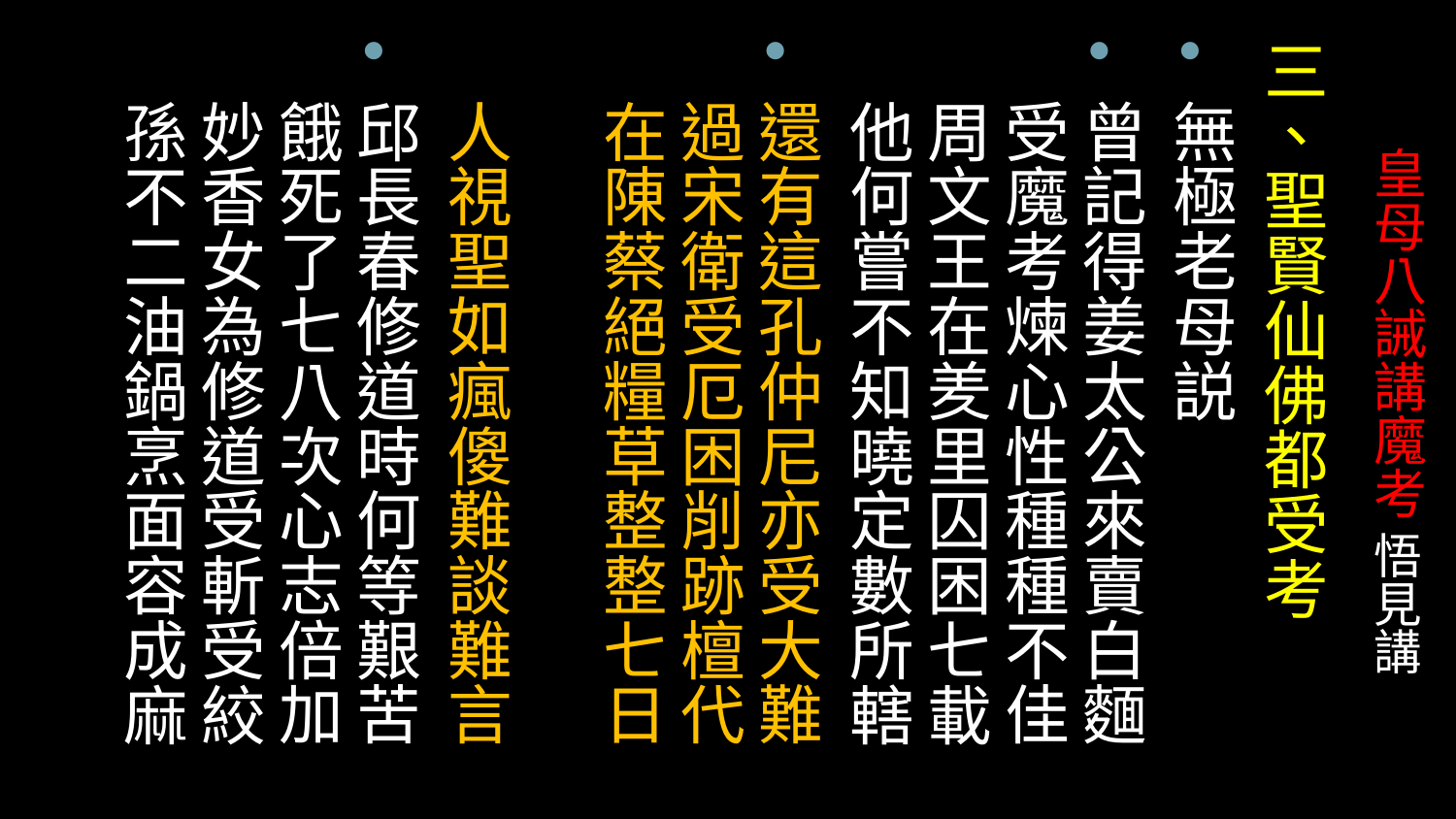

三、聖賢仙佛都受考
無極老母説
曾記得姜太公來賣白麵
受魔考煉心性種種不佳
周文王在羑里囚困七載
他何嘗不知曉定數所轄
還有這孔仲尼亦受大難
過宋衛受厄困削跡檀代
在陳蔡絕糧草整整七日 　
人視聖如瘋傻難談難言
邱長春修道時何等艱苦
餓死了七八次心志倍加
妙香女為修道受斬受絞
孫不二油鍋烹面容成麻

# 皇母八誡講魔考 悟見講